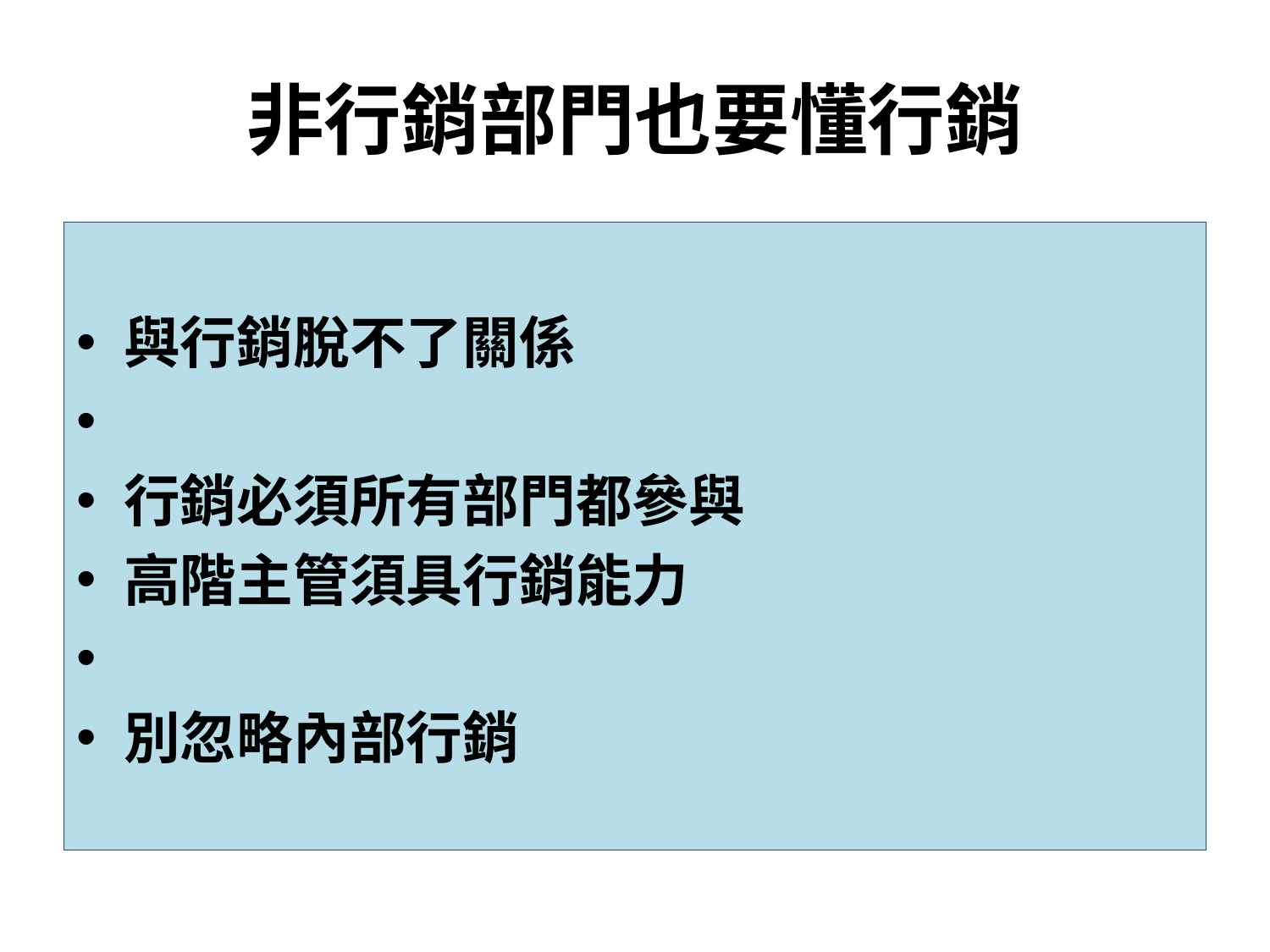

# 非行銷部門也要懂行銷

與行銷脫不了關係

行銷必須所有部門都參與
高階主管須具行銷能力

別忽略內部行銷